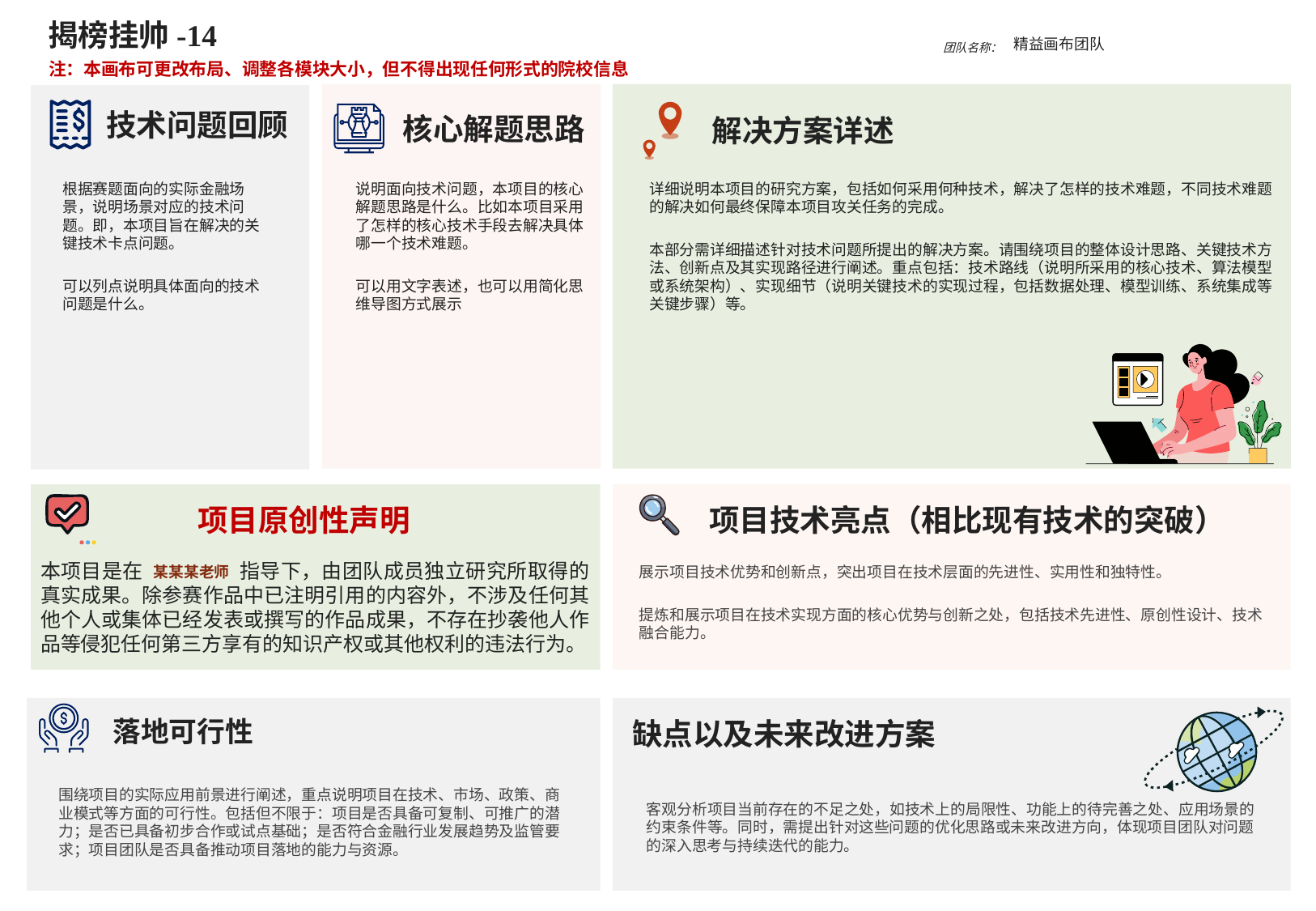

揭榜挂帅-14
精益画布团队
注：本画布可更改布局、调整各模块大小，但不得出现任何形式的院校信息
说明面向技术问题，本项目的核心解题思路是什么。比如本项目采用了怎样的核心技术手段去解决具体哪一个技术难题。

可以用文字表述，也可以用简化思维导图方式展示
根据赛题面向的实际金融场景，说明场景对应的技术问题。即，本项目旨在解决的关键技术卡点问题。

可以列点说明具体面向的技术问题是什么。
详细说明本项目的研究方案，包括如何采用何种技术，解决了怎样的技术难题，不同技术难题的解决如何最终保障本项目攻关任务的完成。

本部分需详细描述针对技术问题所提出的解决方案。请围绕项目的整体设计思路、关键技术方法、创新点及其实现路径进行阐述。重点包括：技术路线（说明所采用的核心技术、算法模型或系统架构）、实现细节（说明关键技术的实现过程，包括数据处理、模型训练、系统集成等关键步骤）等。
某某某老师
展示项目技术优势和创新点，突出项目在技术层面的先进性、实用性和独特性。

提炼和展示项目在技术实现方面的核心优势与创新之处，包括技术先进性、原创性设计、技术融合能力。
围绕项目的实际应用前景进行阐述，重点说明项目在技术、市场、政策、商业模式等方面的可行性。包括但不限于：项目是否具备可复制、可推广的潜力；是否已具备初步合作或试点基础；是否符合金融行业发展趋势及监管要求；项目团队是否具备推动项目落地的能力与资源。
客观分析项目当前存在的不足之处，如技术上的局限性、功能上的待完善之处、应用场景的约束条件等。同时，需提出针对这些问题的优化思路或未来改进方向，体现项目团队对问题的深入思考与持续迭代的能力。